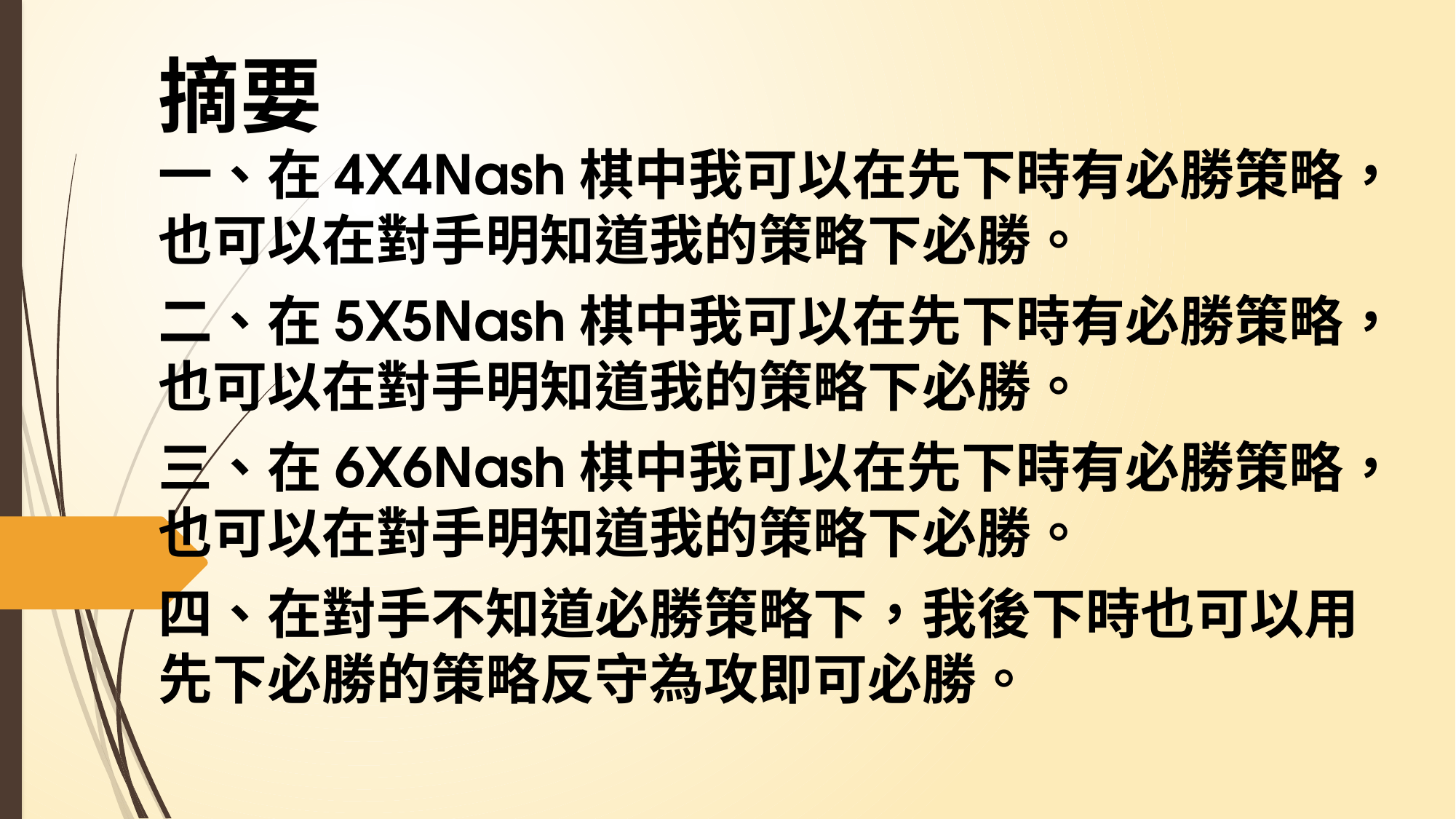

# 摘要
一、在4X4Nash棋中我可以在先下時有必勝策略，也可以在對手明知道我的策略下必勝。
二、在5X5Nash棋中我可以在先下時有必勝策略，也可以在對手明知道我的策略下必勝。
三、在6X6Nash棋中我可以在先下時有必勝策略，也可以在對手明知道我的策略下必勝。
四、在對手不知道必勝策略下，我後下時也可以用先下必勝的策略反守為攻即可必勝。